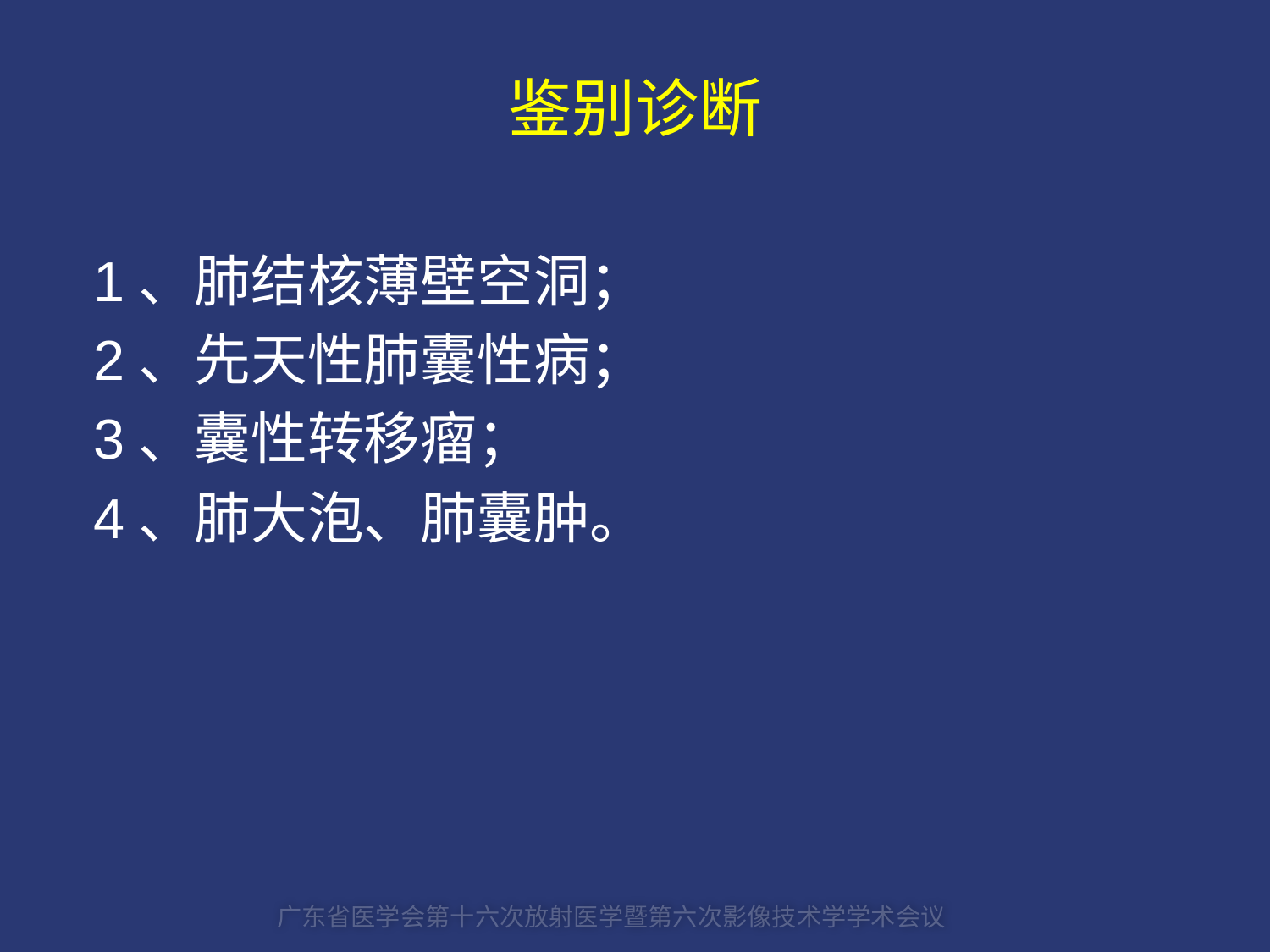

# 鉴别诊断
1、肺结核薄壁空洞；
2、先天性肺囊性病；
3、囊性转移瘤；
4、肺大泡、肺囊肿。
35